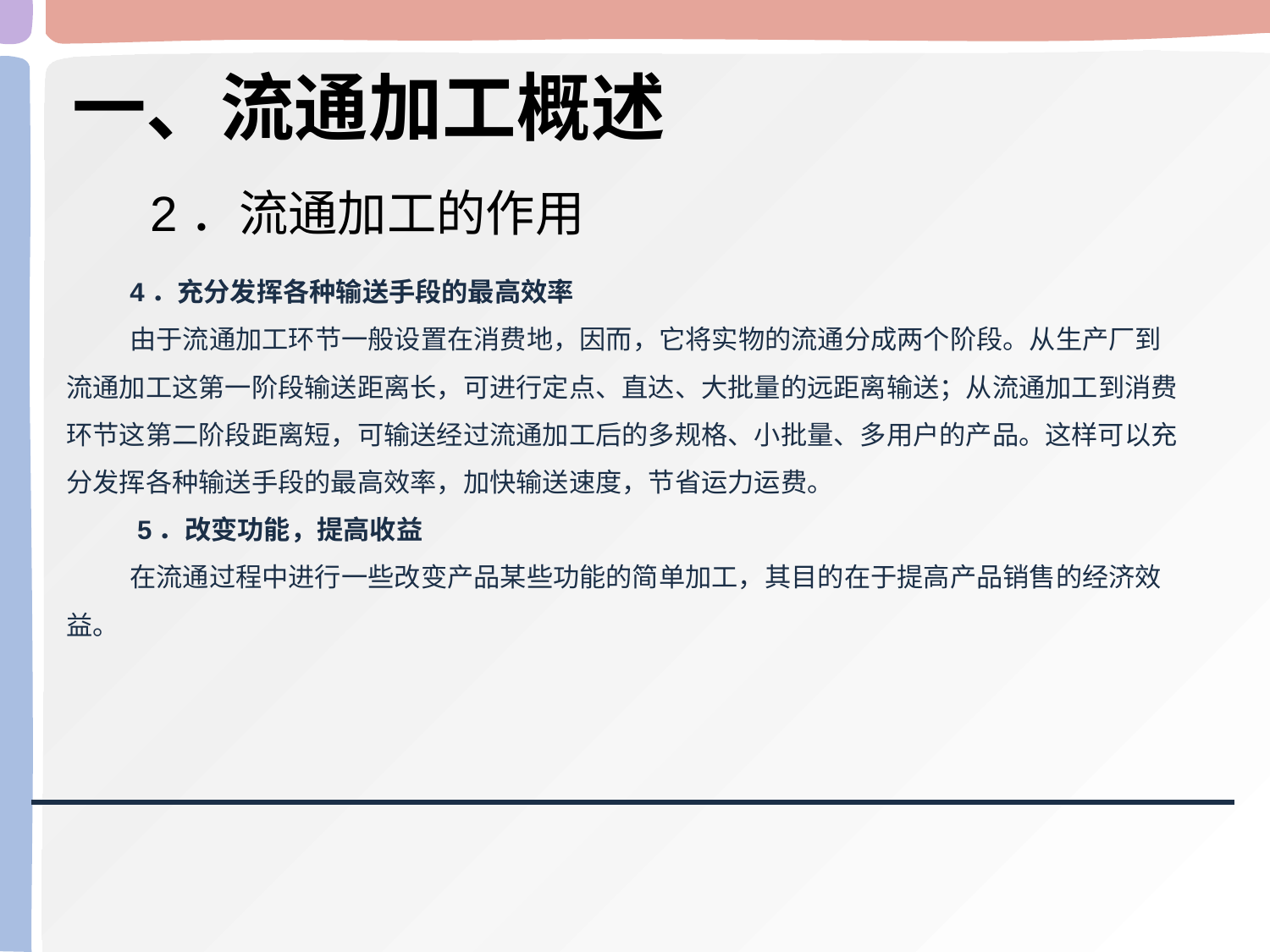

# 一、流通加工概述
2．流通加工的作用
4．充分发挥各种输送手段的最高效率
由于流通加工环节一般设置在消费地，因而，它将实物的流通分成两个阶段。从生产厂到流通加工这第一阶段输送距离长，可进行定点、直达、大批量的远距离输送；从流通加工到消费环节这第二阶段距离短，可输送经过流通加工后的多规格、小批量、多用户的产品。这样可以充分发挥各种输送手段的最高效率，加快输送速度，节省运力运费。
 5．改变功能，提高收益
在流通过程中进行一些改变产品某些功能的简单加工，其目的在于提高产品销售的经济效益。